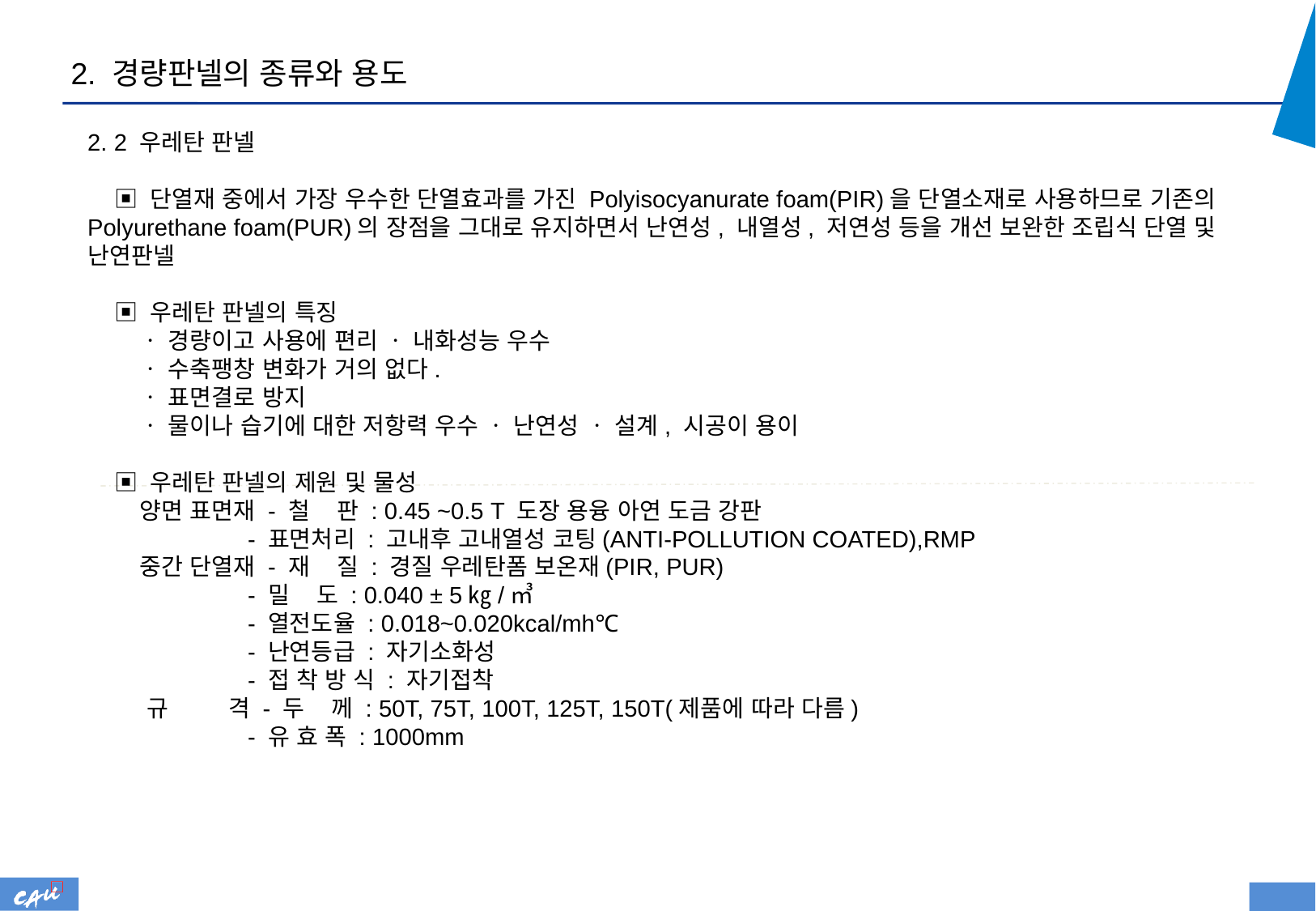

2. 경량판넬의 종류와 용도
2. 2 우레탄 판넬

    ▣ 단열재 중에서 가장 우수한 단열효과를 가진 Polyisocyanurate foam(PIR)을 단열소재로 사용하므로 기존의 Polyurethane foam(PUR)의 장점을 그대로 유지하면서 난연성, 내열성, 저연성 등을 개선 보완한 조립식 단열 및 난연판넬

    ▣ 우레탄 판넬의 특징
       ㆍ 경량이고 사용에 편리 ㆍ 내화성능 우수
       ㆍ 수축팽창 변화가 거의 없다.
       ㆍ 표면결로 방지
       ㆍ 물이나 습기에 대한 저항력 우수 ㆍ 난연성 ㆍ 설계, 시공이 용이

    ▣ 우레탄 판넬의 제원 및 물성
       양면 표면재 - 철    판 : 0.45 ~0.5 T 도장 용융 아연 도금 강판
                        - 표면처리 : 고내후 고내열성 코팅(ANTI-POLLUTION COATED),RMP
       중간 단열재 - 재    질 : 경질 우레탄폼 보온재(PIR, PUR)
                        - 밀    도 : 0.040 ± 5㎏/㎥
                        - 열전도율 : 0.018~0.020kcal/mh℃
                        - 난연등급 : 자기소화성
                        - 접 착 방 식 : 자기접착
        규         격 - 두    께 : 50T, 75T, 100T, 125T, 150T(제품에 따라 다름)
                        - 유 효 폭 : 1000mm
4